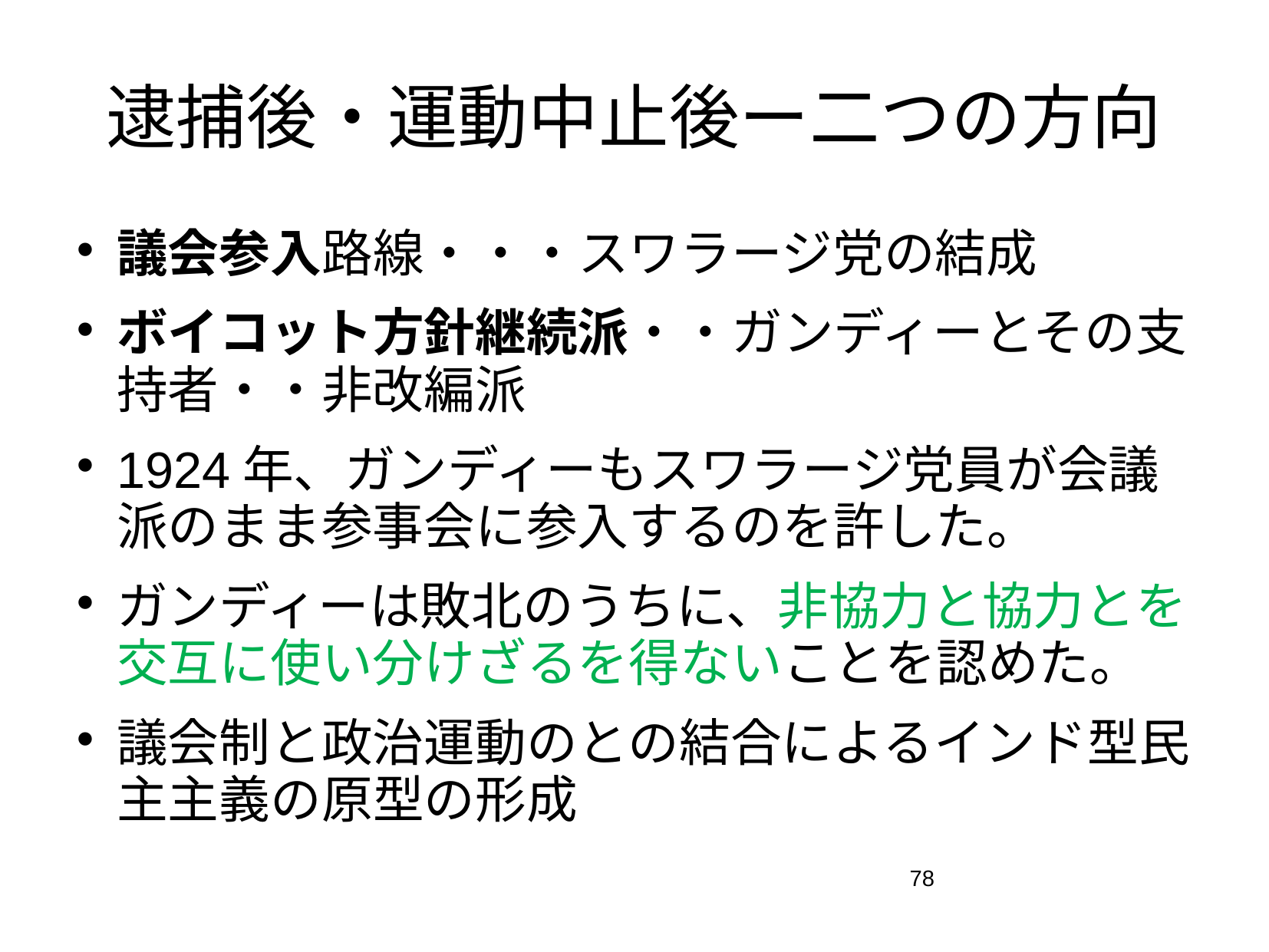

# 逮捕後・運動中止後ー二つの方向
議会参入路線・・・スワラージ党の結成
ボイコット方針継続派・・ガンディーとその支持者・・非改編派
1924年、ガンディーもスワラージ党員が会議派のまま参事会に参入するのを許した。
ガンディーは敗北のうちに、非協力と協力とを交互に使い分けざるを得ないことを認めた。
議会制と政治運動のとの結合によるインド型民主主義の原型の形成
78